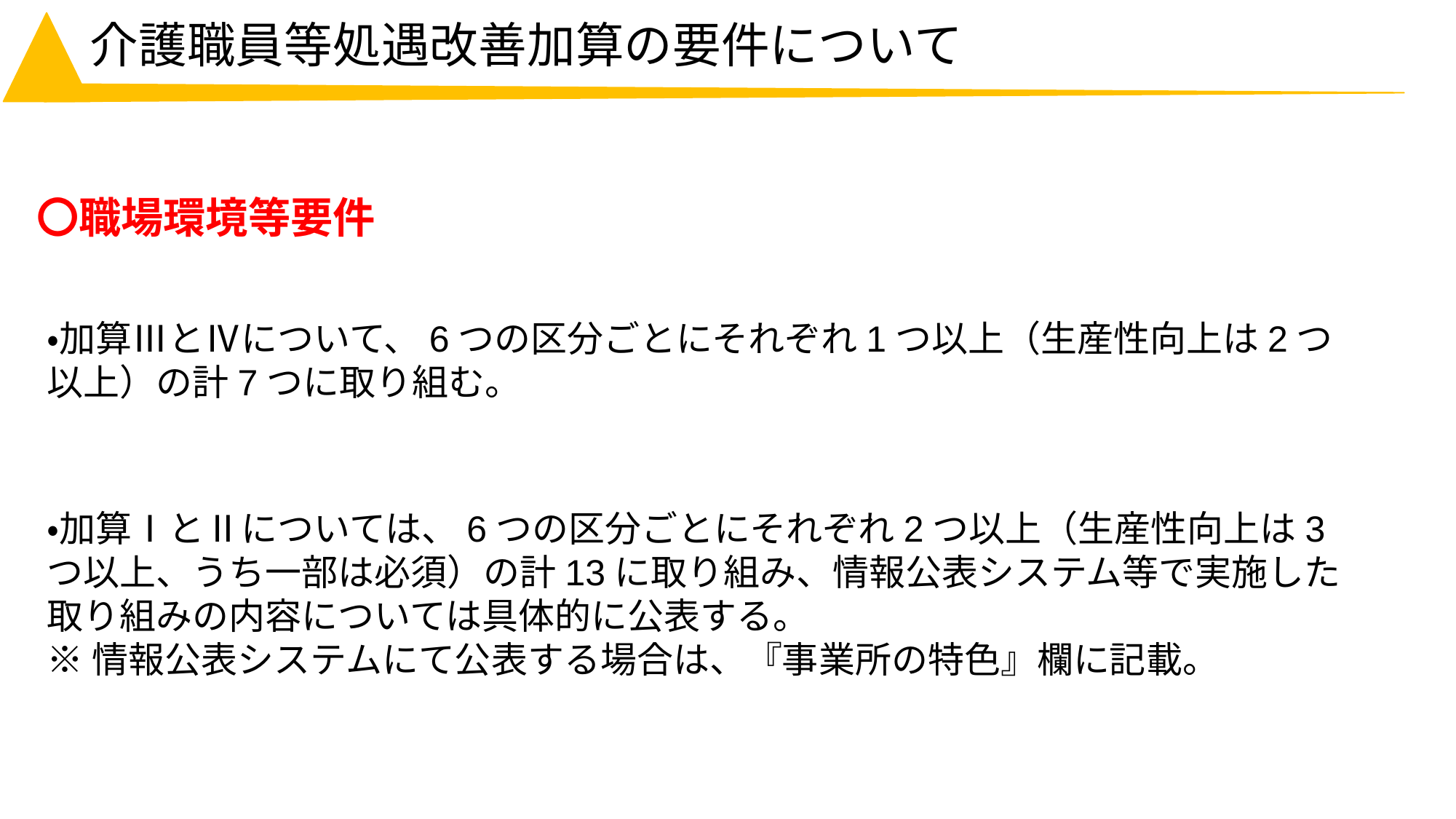

# 介護職員等処遇改善加算の要件について
〇職場環境等要件
・加算ⅢとⅣについて、6つの区分ごとにそれぞれ1つ以上（生産性向上は2つ以上）の計7つに取り組む。
・加算ⅠとⅡについては、6つの区分ごとにそれぞれ2つ以上（生産性向上は3つ以上、うち一部は必須）の計13に取り組み、情報公表システム等で実施した取り組みの内容については具体的に公表する。
※情報公表システムにて公表する場合は、『事業所の特色』欄に記載。